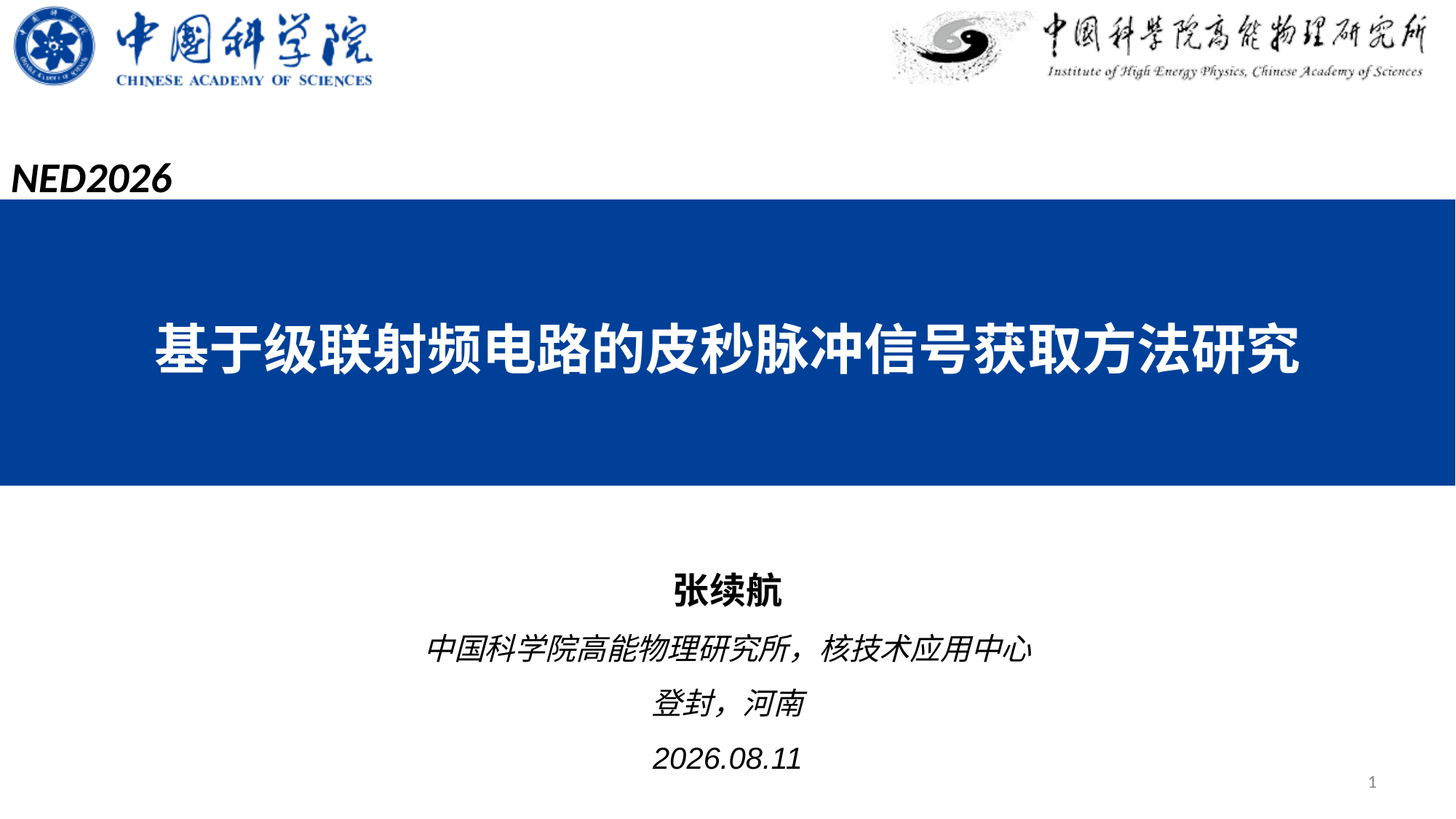

NED2026
# 基于级联射频电路的皮秒脉冲信号获取方法研究
张续航
中国科学院高能物理研究所，核技术应用中心
登封，河南
2026.08.11
1